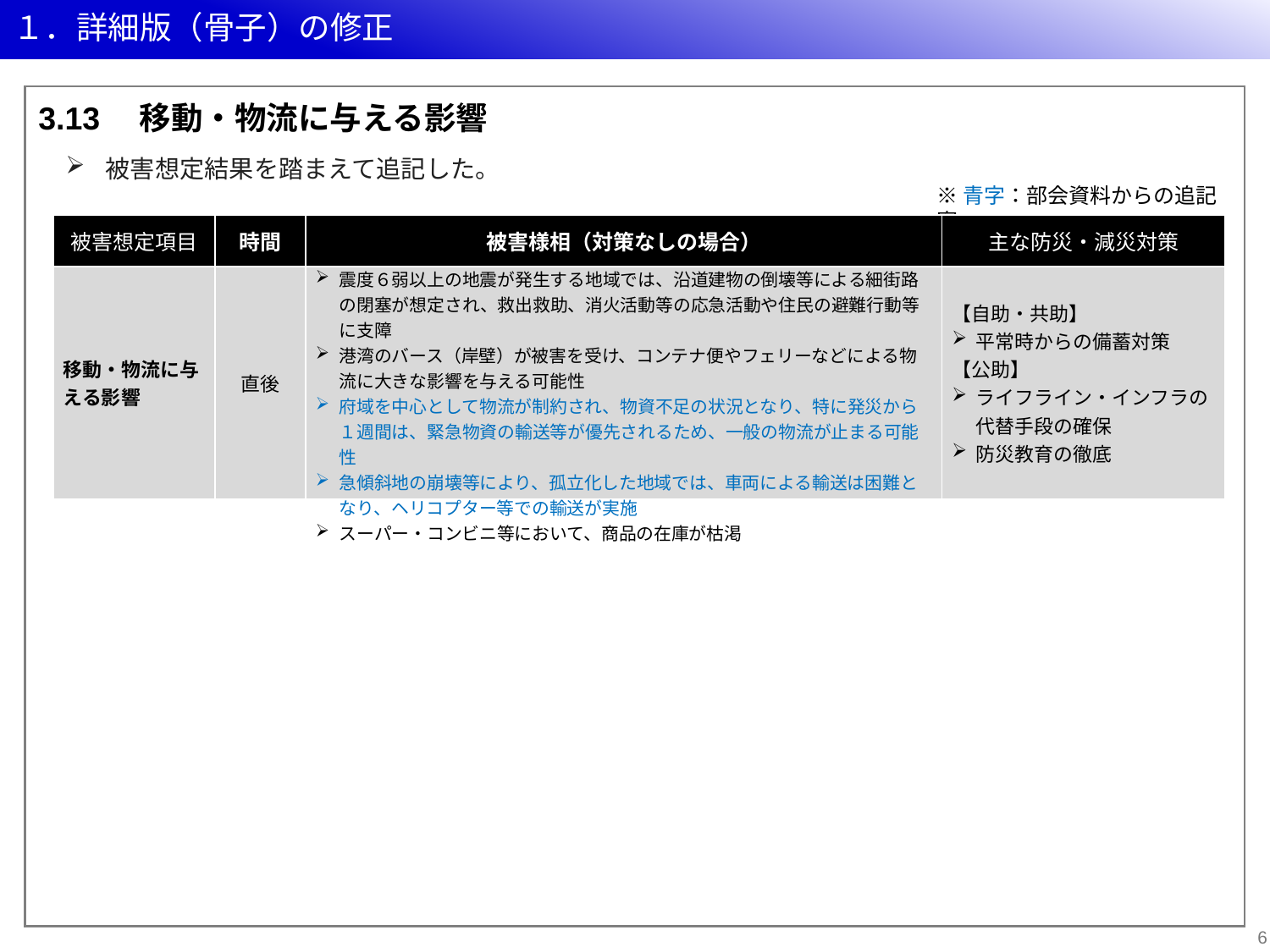

# １．詳細版（骨子）の修正
3.13　移動・物流に与える影響
被害想定結果を踏まえて追記した。
※青字：部会資料からの追記案
| 被害想定項目 | 時間 | 被害様相（対策なしの場合） | 主な防災・減災対策 |
| --- | --- | --- | --- |
| 移動・物流に与える影響 | 直後 | 震度６弱以上の地震が発生する地域では、沿道建物の倒壊等による細街路の閉塞が想定され、救出救助、消火活動等の応急活動や住民の避難行動等に支障 港湾のバース（岸壁）が被害を受け、コンテナ便やフェリーなどによる物流に大きな影響を与える可能性 府域を中心として物流が制約され、物資不足の状況となり、特に発災から１週間は、緊急物資の輸送等が優先されるため、一般の物流が止まる可能性 急傾斜地の崩壊等により、孤立化した地域では、車両による輸送は困難となり、ヘリコプター等での輸送が実施 スーパー・コンビニ等において、商品の在庫が枯渇 | 【自助・共助】 平常時からの備蓄対策 【公助】 ライフライン・インフラの代替手段の確保 防災教育の徹底 |
6